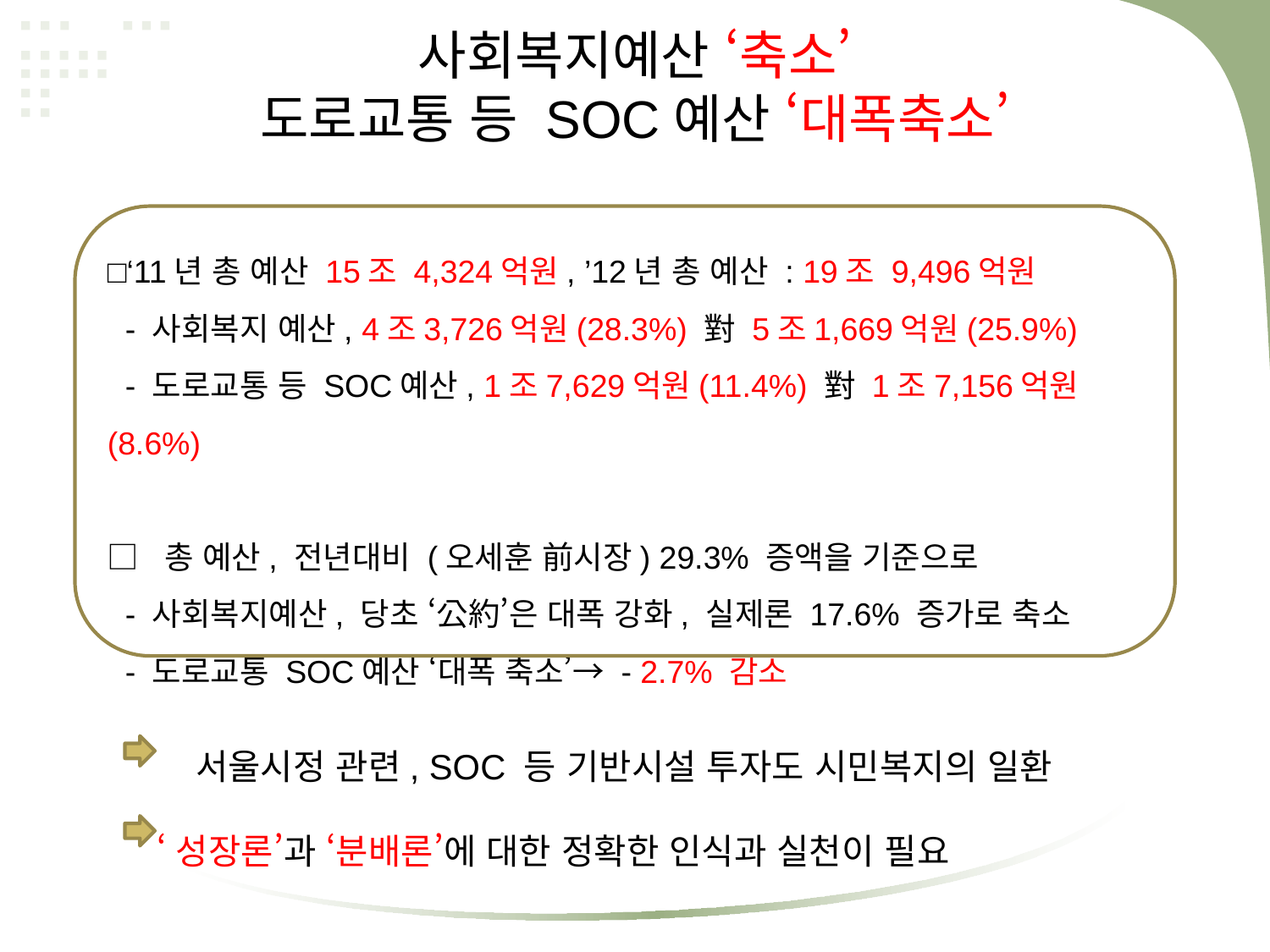

사회복지예산 ‘축소’
도로교통 등 SOC예산 ‘대폭축소’

□‘11년 총 예산 15조 4,324억원, ’12년 총 예산 : 19조 9,496억원
  - 사회복지 예산, 4조3,726억원(28.3%) 對 5조1,669억원(25.9%)
  - 도로교통 등 SOC예산, 1조7,629억원(11.4%) 對 1조7,156억원(8.6%)

□  총 예산, 전년대비 (오세훈 前시장) 29.3% 증액을 기준으로
  - 사회복지예산, 당초 ‘公約’은 대폭 강화, 실제론 17.6% 증가로 축소
  - 도로교통 SOC예산 ‘대폭 축소’→ - 2.7% 감소
   서울시정 관련, SOC 등 기반시설 투자도 시민복지의 일환
‘성장론’과 ‘분배론’에 대한 정확한 인식과 실천이 필요